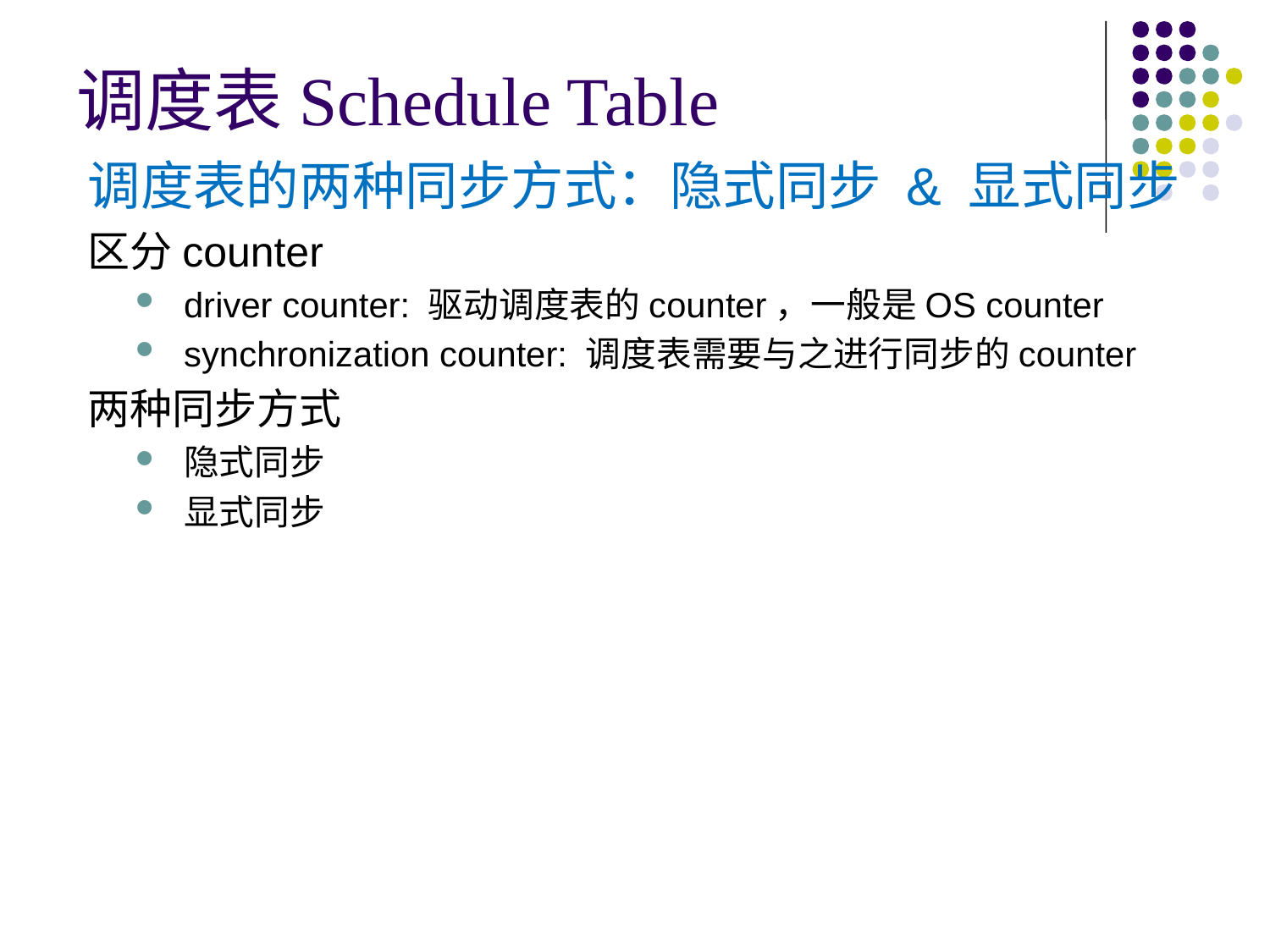

# 调度表Schedule Table
调度表的两种同步方式：隐式同步 & 显式同步
区分counter
driver counter: 驱动调度表的counter，一般是OS counter
synchronization counter: 调度表需要与之进行同步的counter
两种同步方式
隐式同步
显式同步